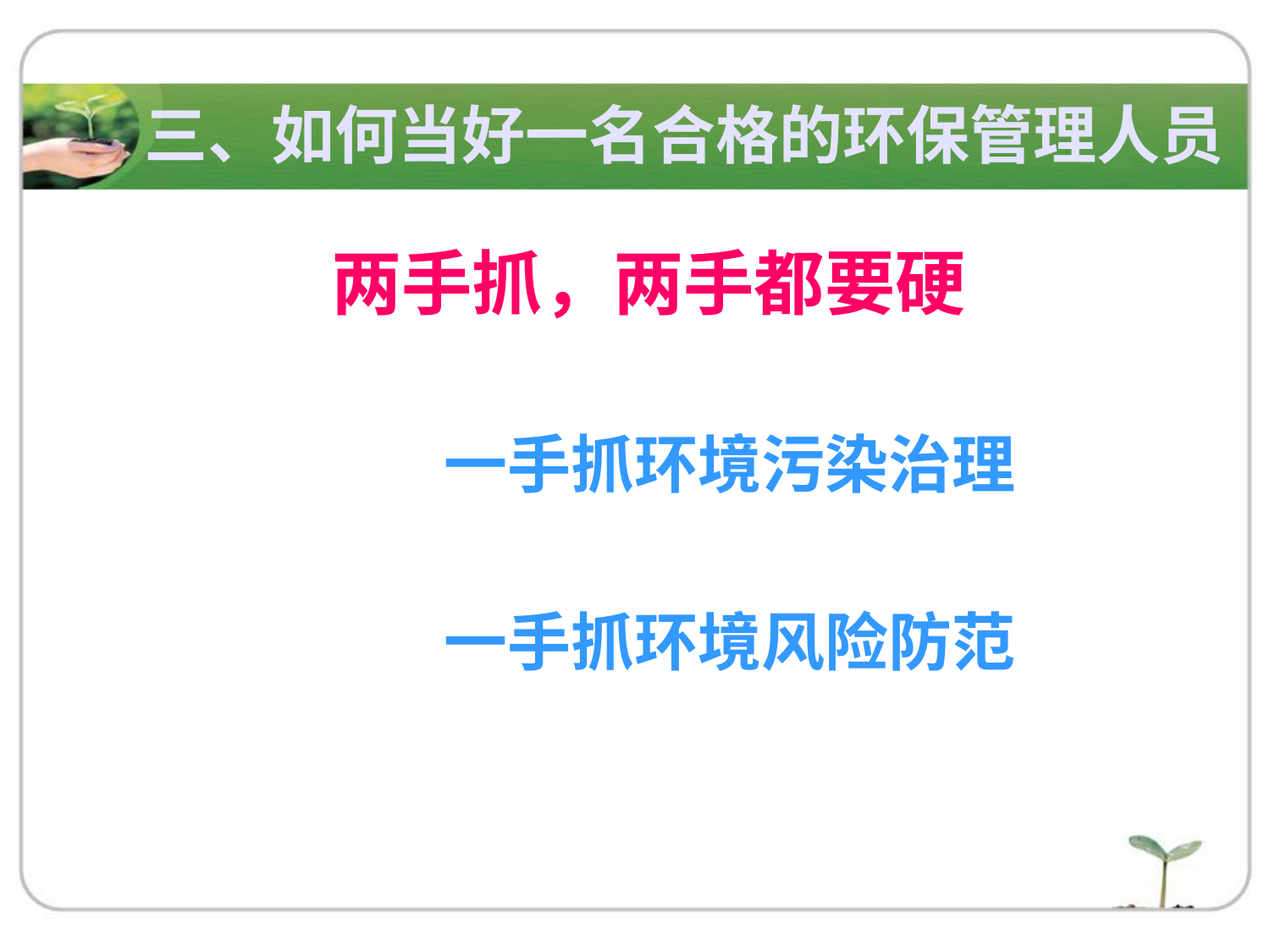

三、如何当好一名合格的环保管理人员
两手抓，两手都要硬
一手抓环境污染治理

一手抓环境风险防范